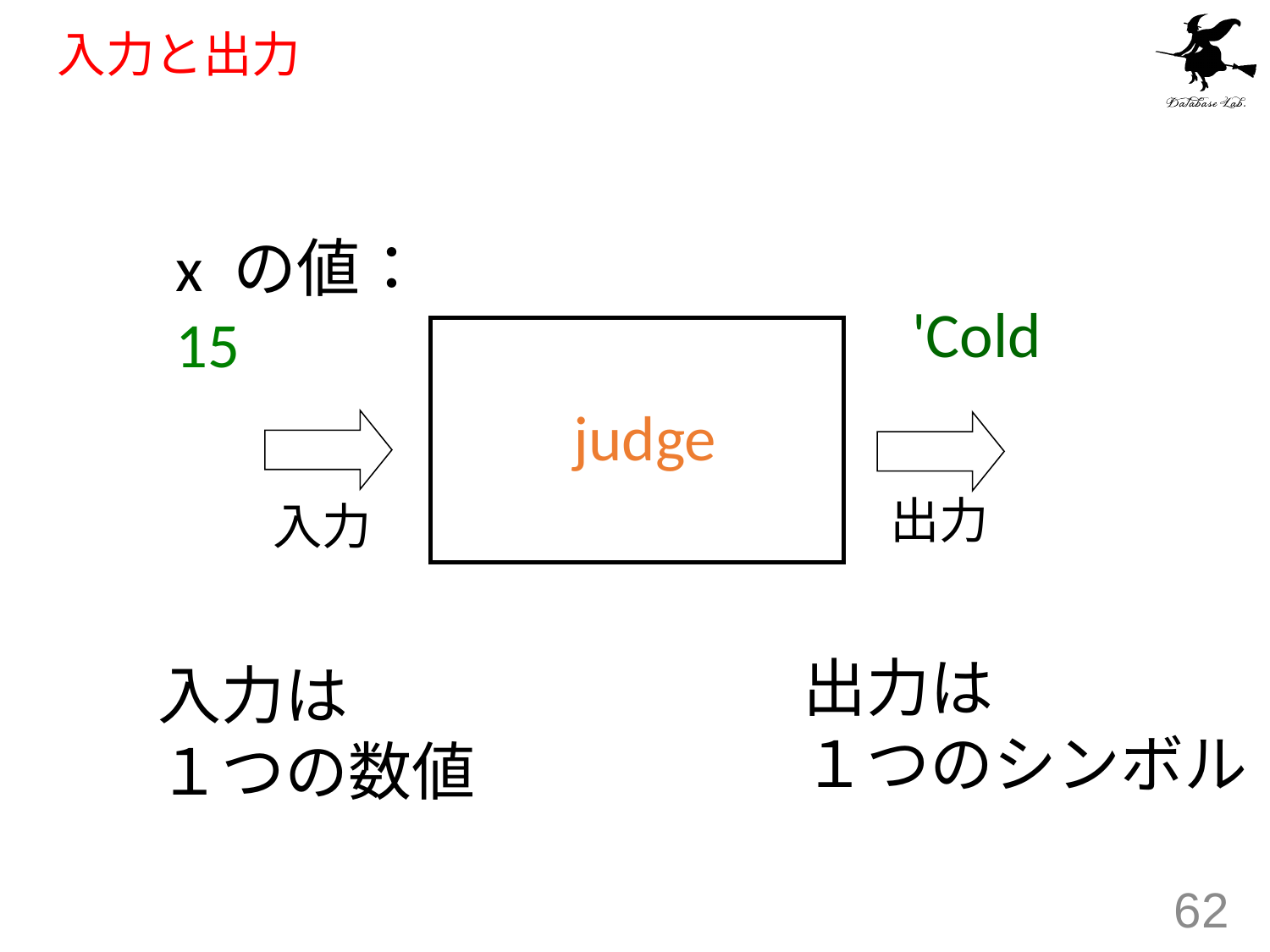

# 入力と出力
x の値：
15

'Cold

judge

出力
入力
出力は
１つのシンボル
入力は
１つの数値
62